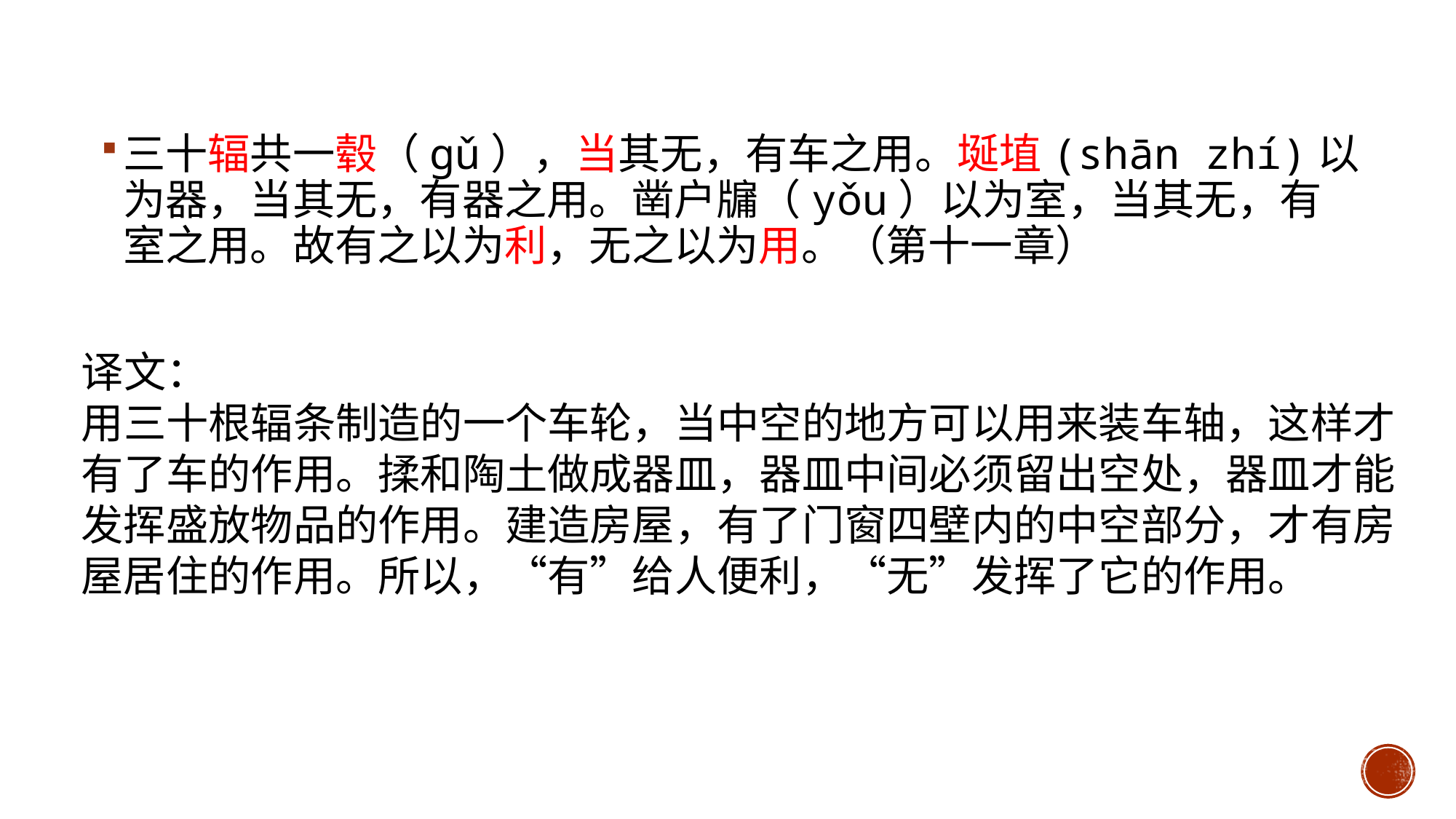

三十辐共一毂（gǔ），当其无，有车之用。埏埴(shān zhí)以为器，当其无，有器之用。凿户牖（yǒu）以为室，当其无，有室之用。故有之以为利，无之以为用。（第十一章）

译文：
用三十根辐条制造的一个车轮，当中空的地方可以用来装车轴，这样才有了车的作用。揉和陶土做成器皿，器皿中间必须留出空处，器皿才能发挥盛放物品的作用。建造房屋，有了门窗四壁内的中空部分，才有房屋居住的作用。所以，“有”给人便利，“无”发挥了它的作用。